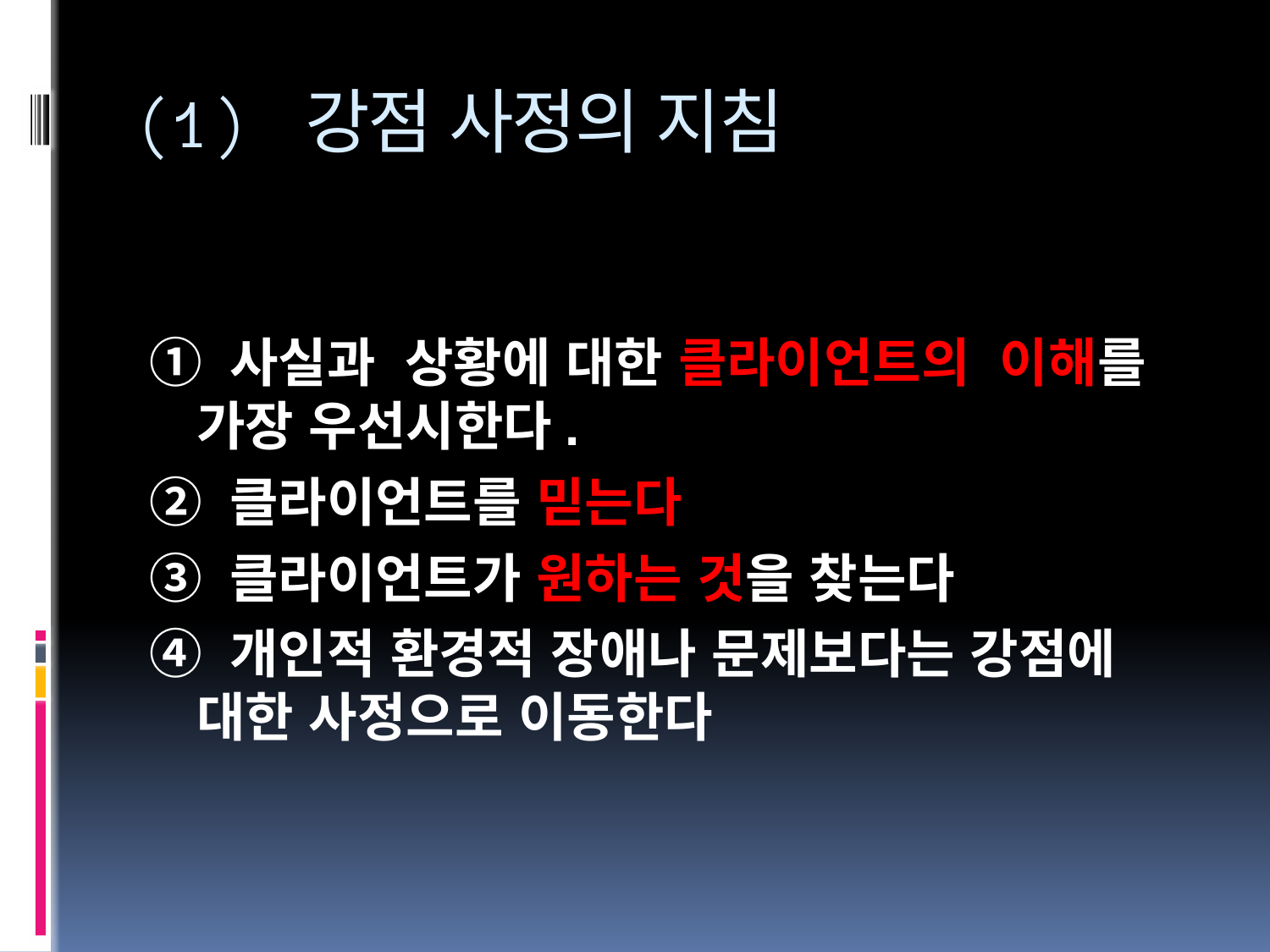

# (1) 강점 사정의 지침

① 사실과  상황에 대한 클라이언트의  이해를 가장 우선시한다.
② 클라이언트를 믿는다
③ 클라이언트가 원하는 것을 찾는다
④ 개인적 환경적 장애나 문제보다는 강점에 대한 사정으로 이동한다